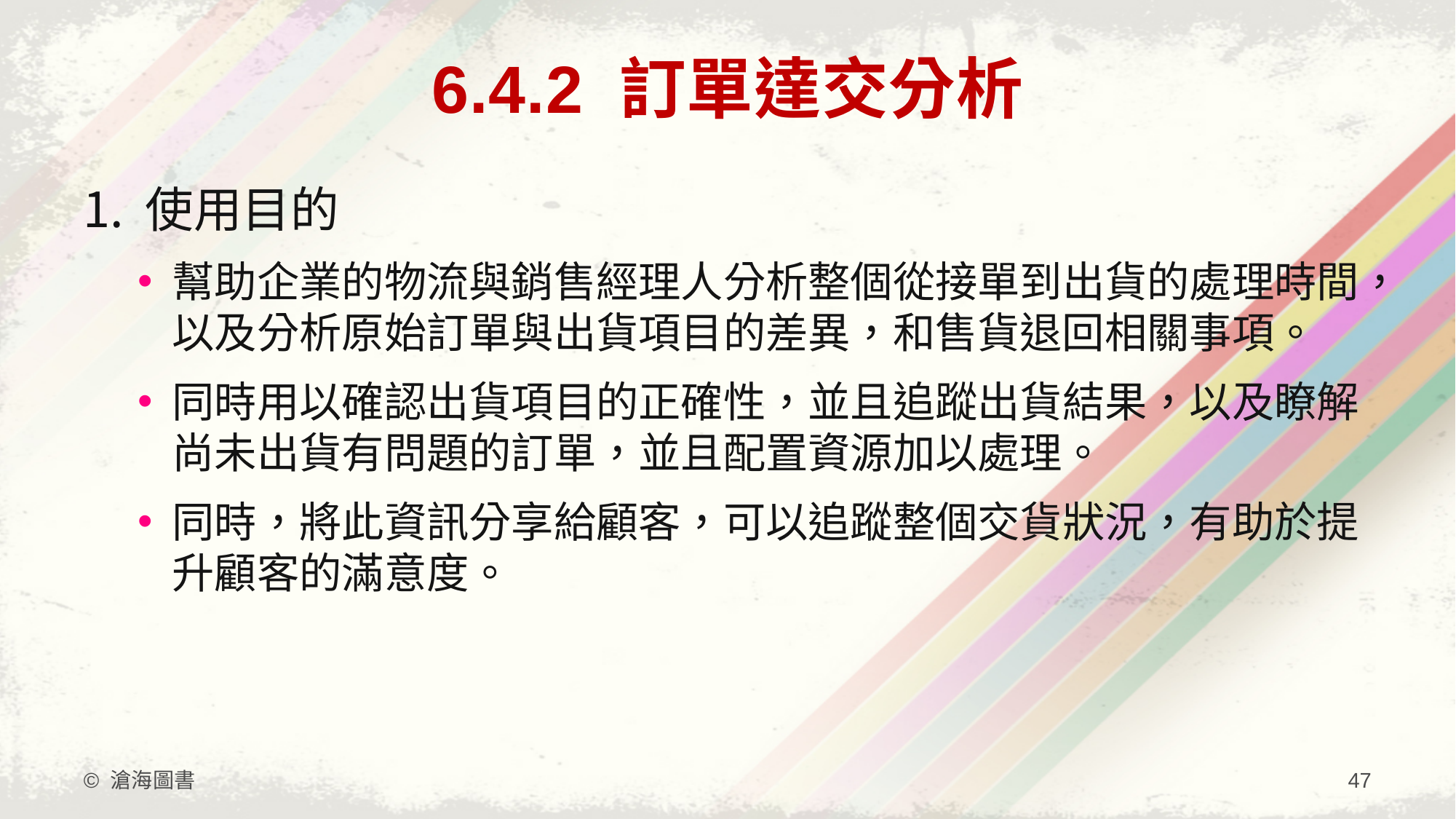

# 6.4.2 訂單達交分析
使用目的
幫助企業的物流與銷售經理人分析整個從接單到出貨的處理時間，以及分析原始訂單與出貨項目的差異，和售貨退回相關事項。
同時用以確認出貨項目的正確性，並且追蹤出貨結果，以及瞭解尚未出貨有問題的訂單，並且配置資源加以處理。
同時，將此資訊分享給顧客，可以追蹤整個交貨狀況，有助於提升顧客的滿意度。
© 滄海圖書
47